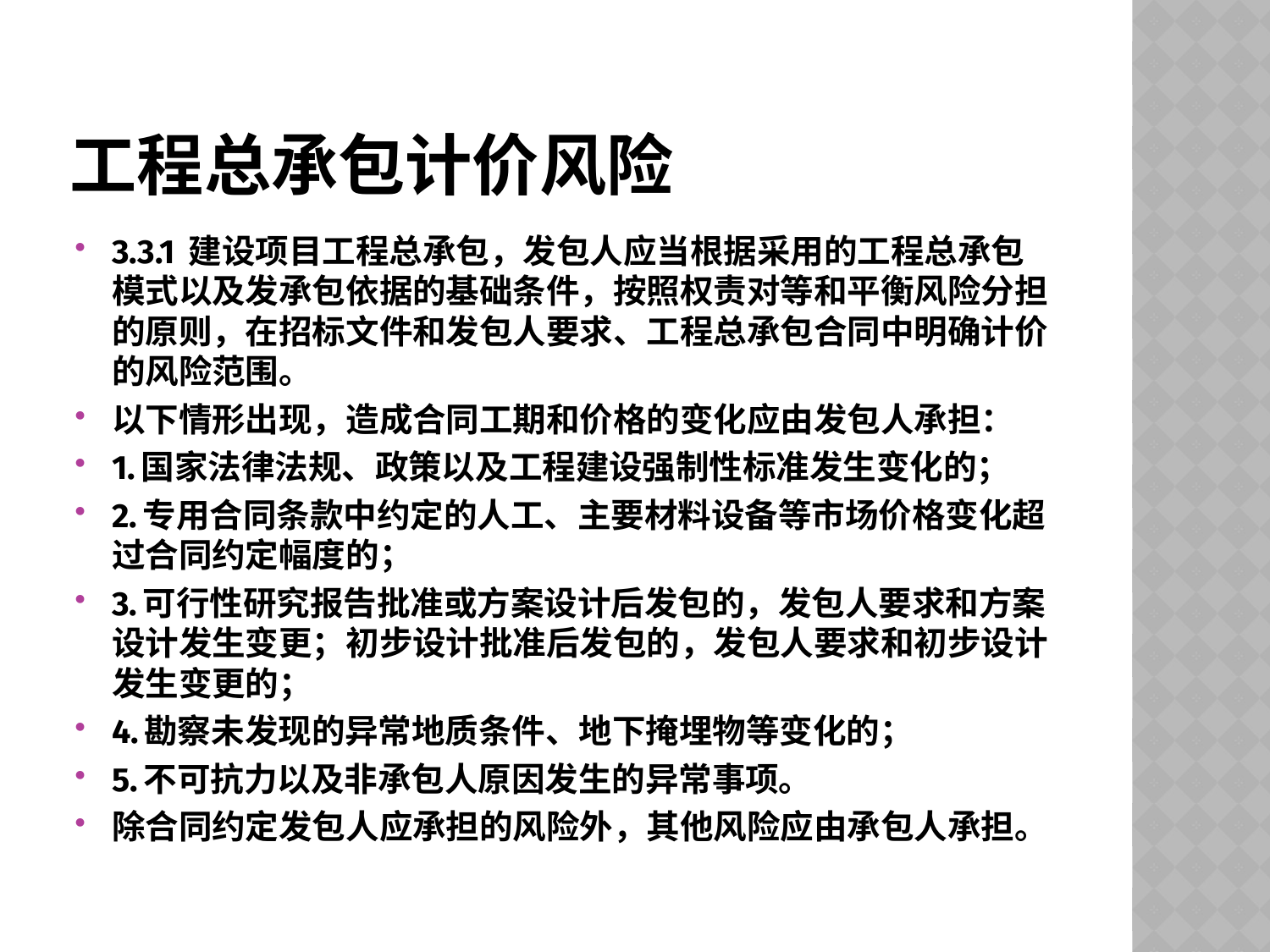

# 工程总承包计价风险
3.3.1 建设项目工程总承包，发包人应当根据采用的工程总承包模式以及发承包依据的基础条件，按照权责对等和平衡风险分担的原则，在招标文件和发包人要求、工程总承包合同中明确计价的风险范围。
以下情形出现，造成合同工期和价格的变化应由发包人承担：
1.国家法律法规、政策以及工程建设强制性标准发生变化的；
2.专用合同条款中约定的人工、主要材料设备等市场价格变化超过合同约定幅度的；
3.可行性研究报告批准或方案设计后发包的，发包人要求和方案设计发生变更；初步设计批准后发包的，发包人要求和初步设计发生变更的；
4.勘察未发现的异常地质条件、地下掩埋物等变化的；
5.不可抗力以及非承包人原因发生的异常事项。
除合同约定发包人应承担的风险外，其他风险应由承包人承担。